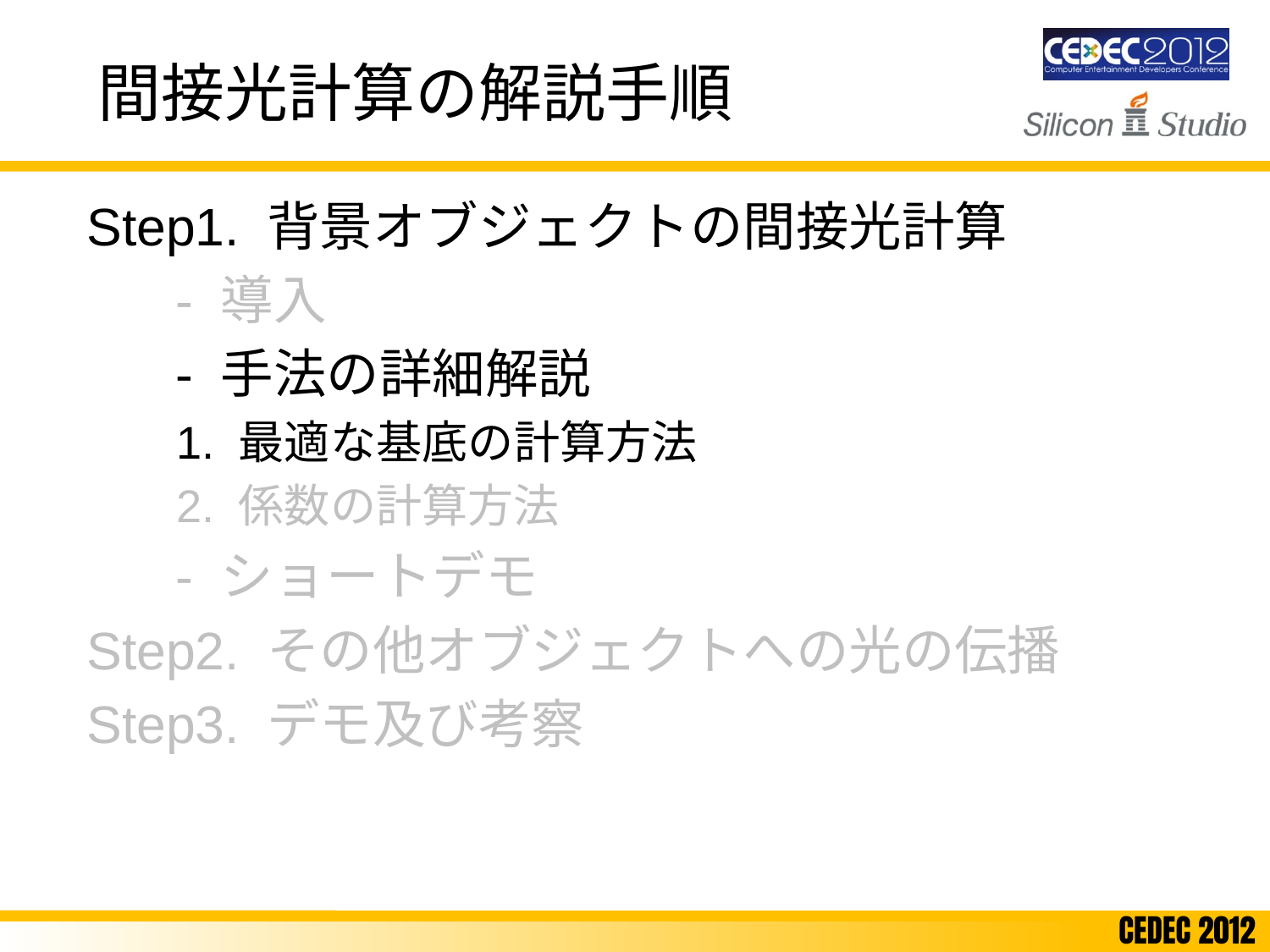

# 間接光計算の解説手順
  Step1. 背景オブジェクトの間接光計算
　　- 導入
　　- 手法の詳細解説
     1. 最適な基底の計算方法
     2. 係数の計算方法
　　- ショートデモ
  Step2. その他オブジェクトへの光の伝播
  Step3. デモ及び考察